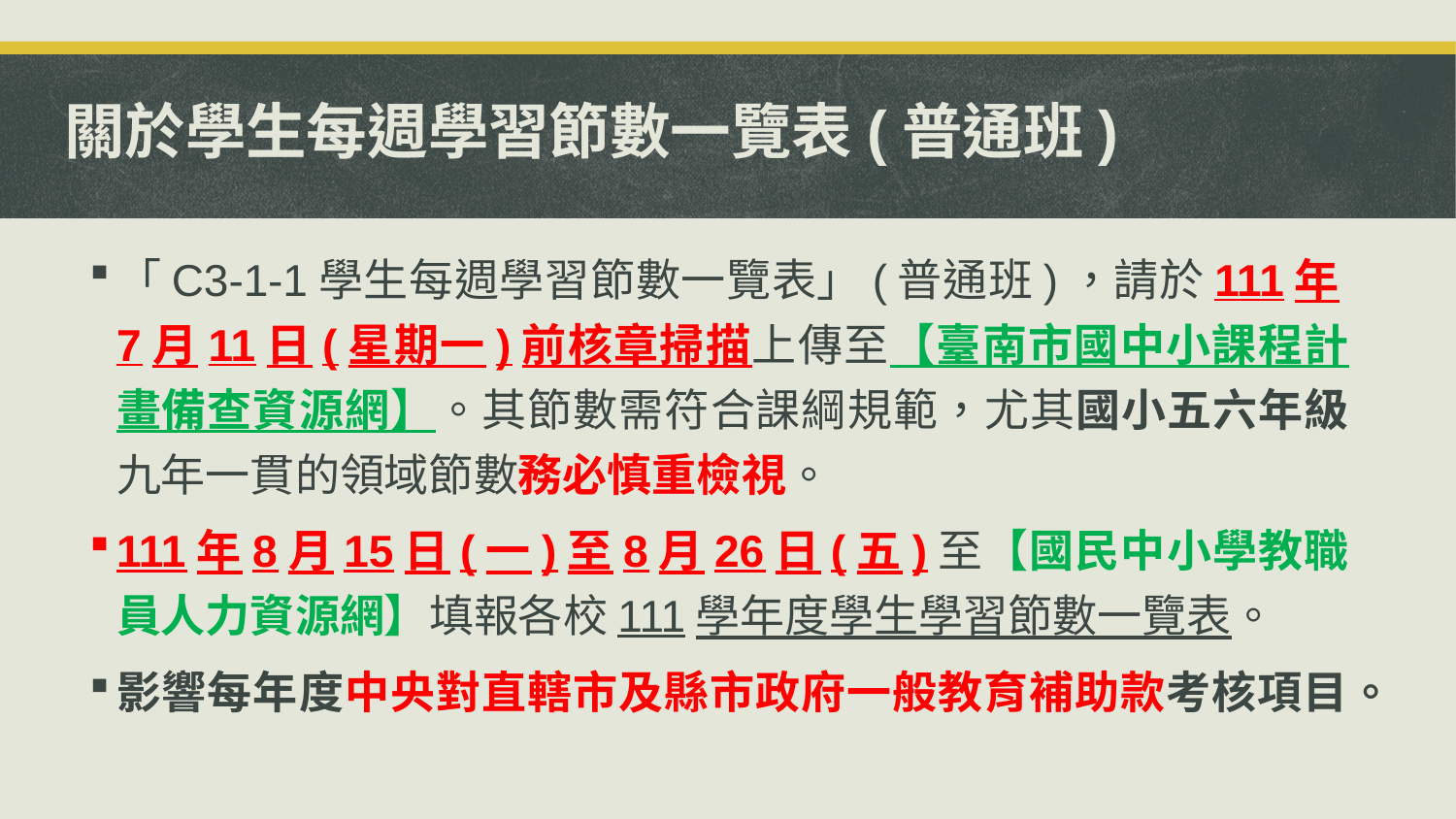

# 關於學生每週學習節數一覽表(普通班)
「C3-1-1學生每週學習節數一覽表」(普通班)，請於111年7月11日(星期一)前核章掃描上傳至【臺南市國中小課程計畫備查資源網】。其節數需符合課綱規範，尤其國小五六年級九年一貫的領域節數務必慎重檢視。
111年8月15日(一)至8月26日(五)至【國民中小學教職員人力資源網】填報各校111學年度學生學習節數一覽表。
影響每年度中央對直轄市及縣市政府一般教育補助款考核項目。